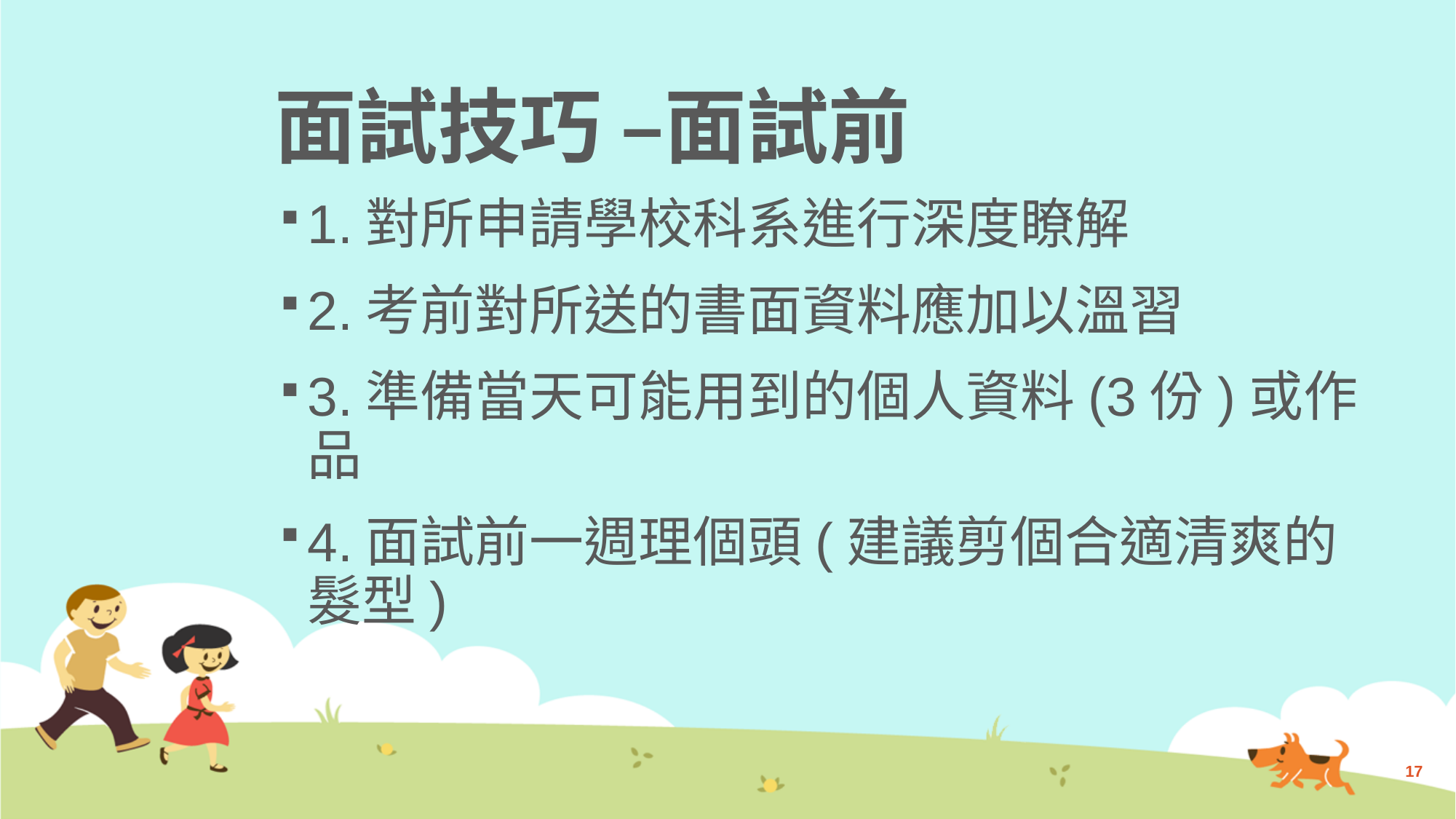

# 面試技巧 –面試前
1.對所申請學校科系進行深度瞭解
2.考前對所送的書面資料應加以溫習
3.準備當天可能用到的個人資料(3份)或作品
4.面試前一週理個頭(建議剪個合適清爽的髮型)
17